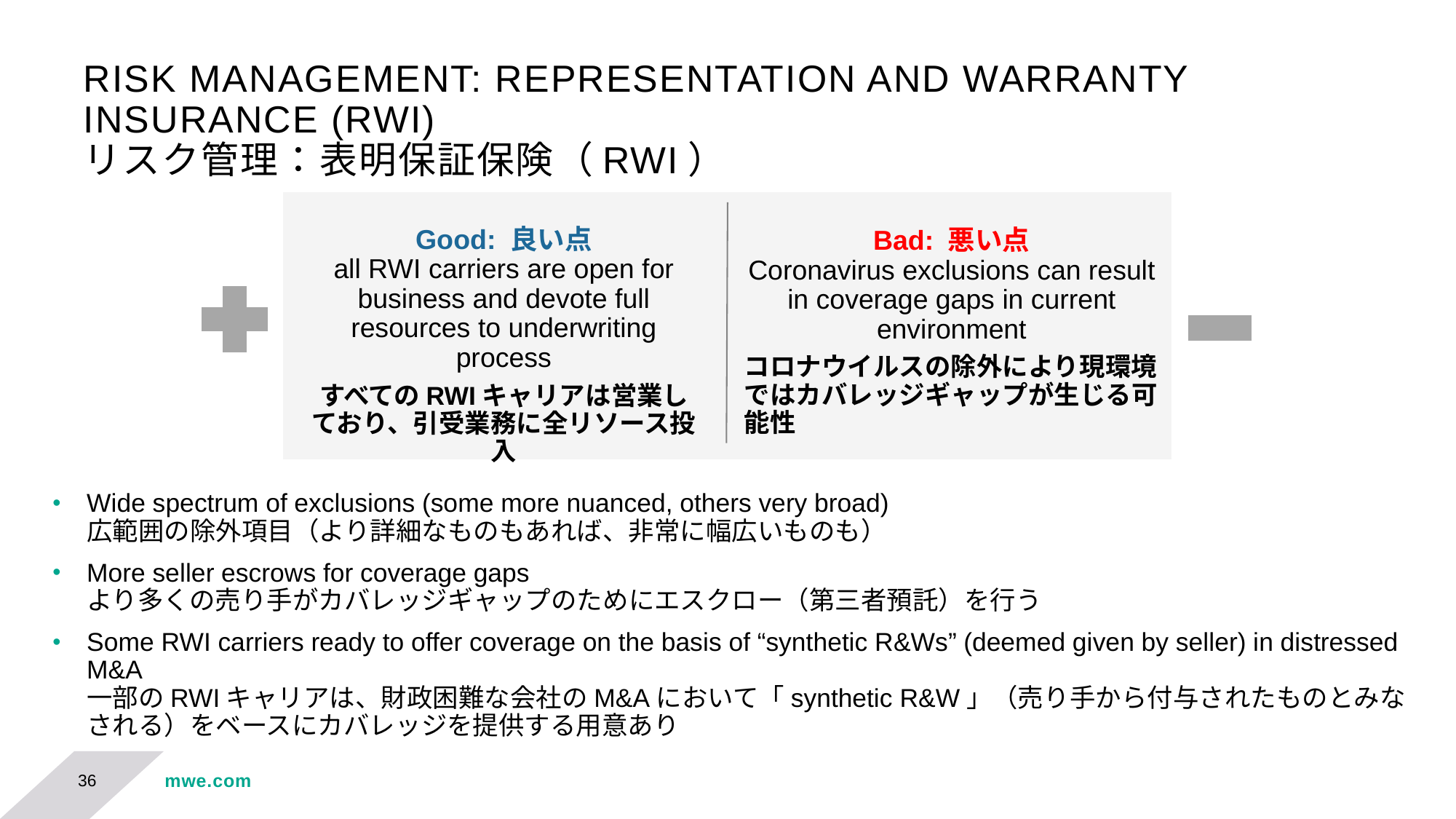

# RISK MANAGEMENT: REPRESENTATION AND WARRANTY INSURANCE (RWI) リスク管理：表明保証保険（RWI）
Good: 良い点
all RWI carriers are open for business and devote full resources to underwriting process
すべてのRWIキャリアは営業しており、引受業務に全リソース投入
Bad: 悪い点
Coronavirus exclusions can result in coverage gaps in current environment
コロナウイルスの除外により現環境ではカバレッジギャップが生じる可能性

Wide spectrum of exclusions (some more nuanced, others very broad)
広範囲の除外項目（より詳細なものもあれば、非常に幅広いものも）
More seller escrows for coverage gaps　
より多くの売り手がカバレッジギャップのためにエスクロー（第三者預託）を行う
Some RWI carriers ready to offer coverage on the basis of “synthetic R&Ws” (deemed given by seller) in distressed M&A　
一部のRWIキャリアは、財政困難な会社のM&Aにおいて「synthetic R&W」（売り手から付与されたものとみなされる）をベースにカバレッジを提供する用意あり

36